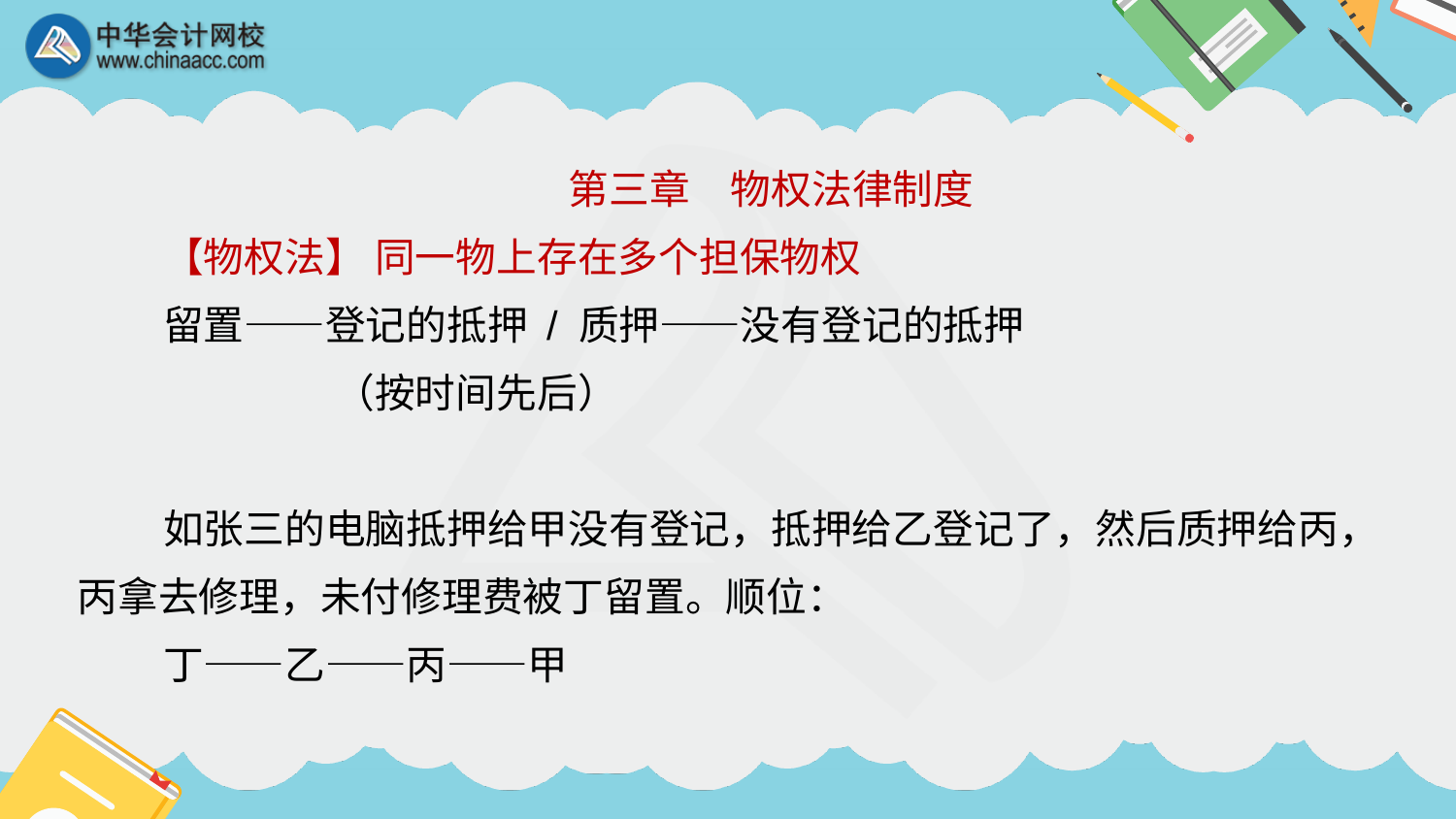

第三章　物权法律制度
【物权法】 同一物上存在多个担保物权
留置——登记的抵押 / 质押——没有登记的抵押
                  （按时间先后）

如张三的电脑抵押给甲没有登记，抵押给乙登记了，然后质押给丙，丙拿去修理，未付修理费被丁留置。顺位：
丁——乙——丙——甲